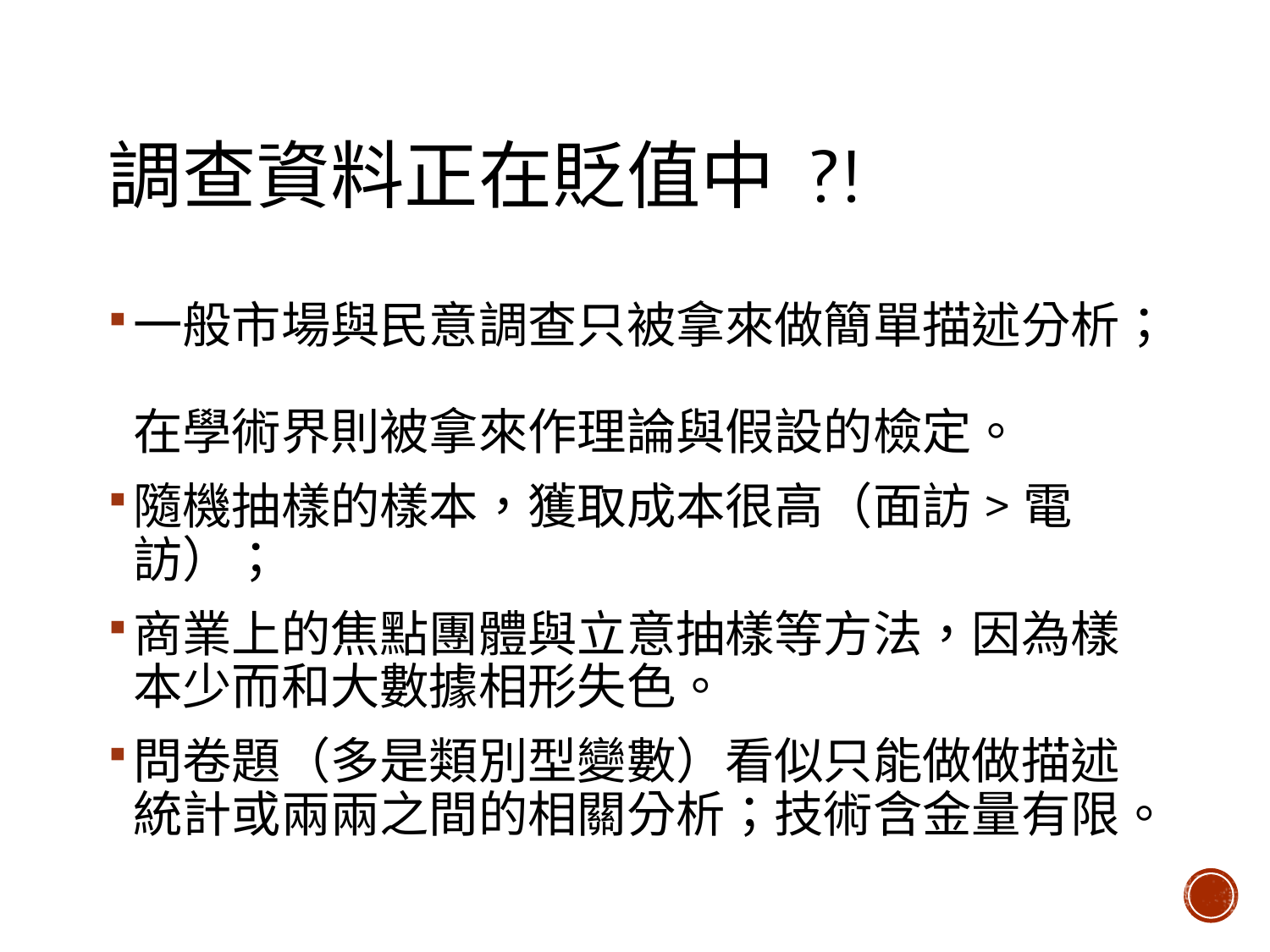

# 調查資料正在貶值中 ?!
一般市場與民意調查只被拿來做簡單描述分析；
在學術界則被拿來作理論與假設的檢定。
隨機抽樣的樣本，獲取成本很高（面訪>電訪）；
商業上的焦點團體與立意抽樣等方法，因為樣本少而和大數據相形失色。
問卷題（多是類別型變數）看似只能做做描述統計或兩兩之間的相關分析；技術含金量有限。